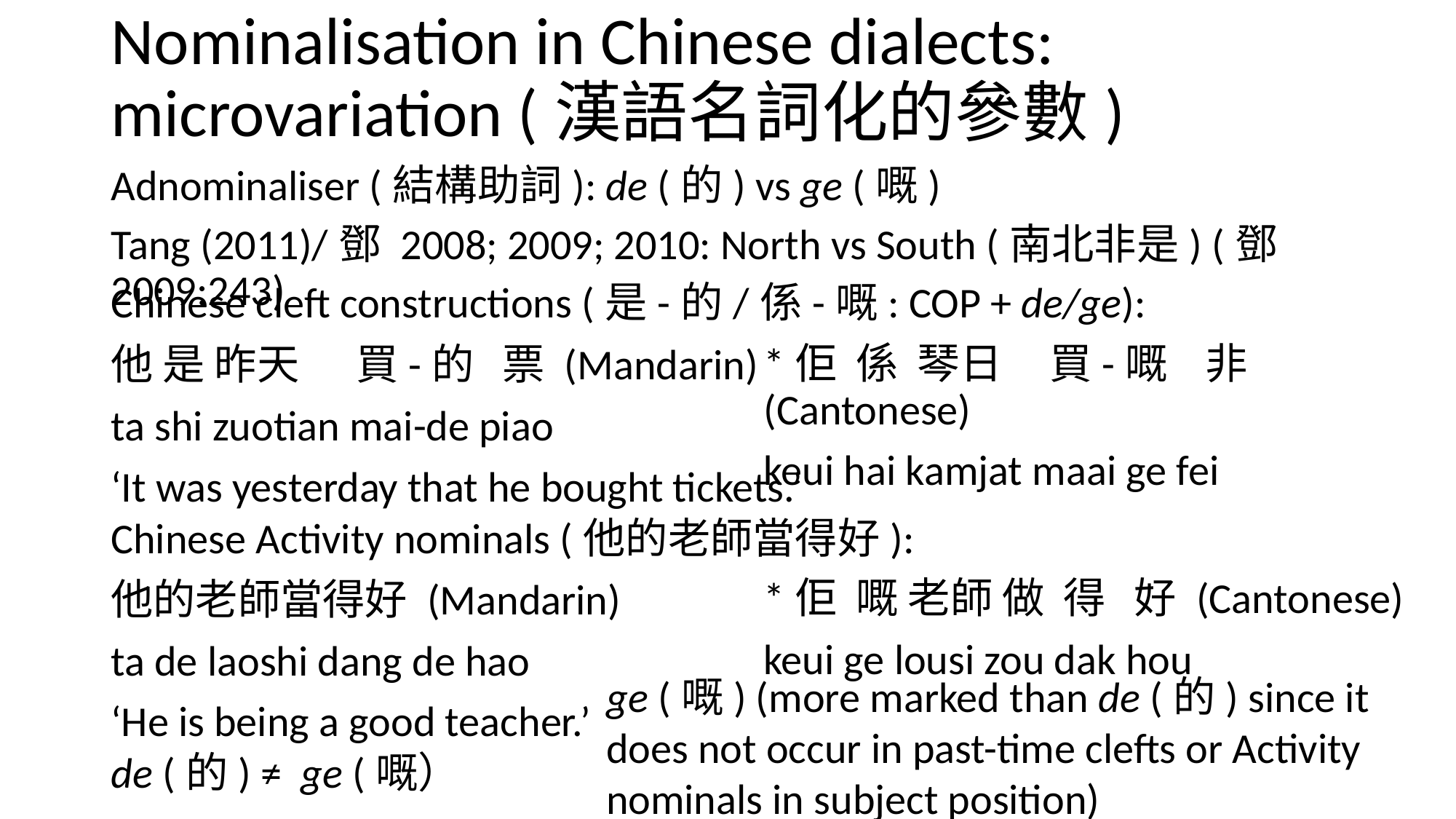

# Nominalisation in Chinese dialects: microvariation (漢語名詞化的參數)
Adnominaliser (結構助詞): de (的) vs ge (嘅)
Tang (2011)/鄧 2008; 2009; 2010: North vs South (南北非是) (鄧 2009:243)

Chinese cleft constructions (是-的/係-嘅: COP + de/ge):
*佢  係  琴日     買-嘅    非 (Cantonese)
keui hai kamjat maai ge fei
他 是 昨天      買-的   票 (Mandarin)
ta shi zuotian mai-de piao
‘It was yesterday that he bought tickets.’
Chinese Activity nominals (他的老師當得好):
他的老師當得好 (Mandarin)
ta de laoshi dang de hao
‘He is being a good teacher.’
*佢  嘅 老師 做  得   好 (Cantonese)
keui ge lousi zou dak hou

ge (嘅) (more marked than de (的) since it does not occur in past-time clefts or Activity nominals in subject position)
de (的) ≠  ge (嘅）